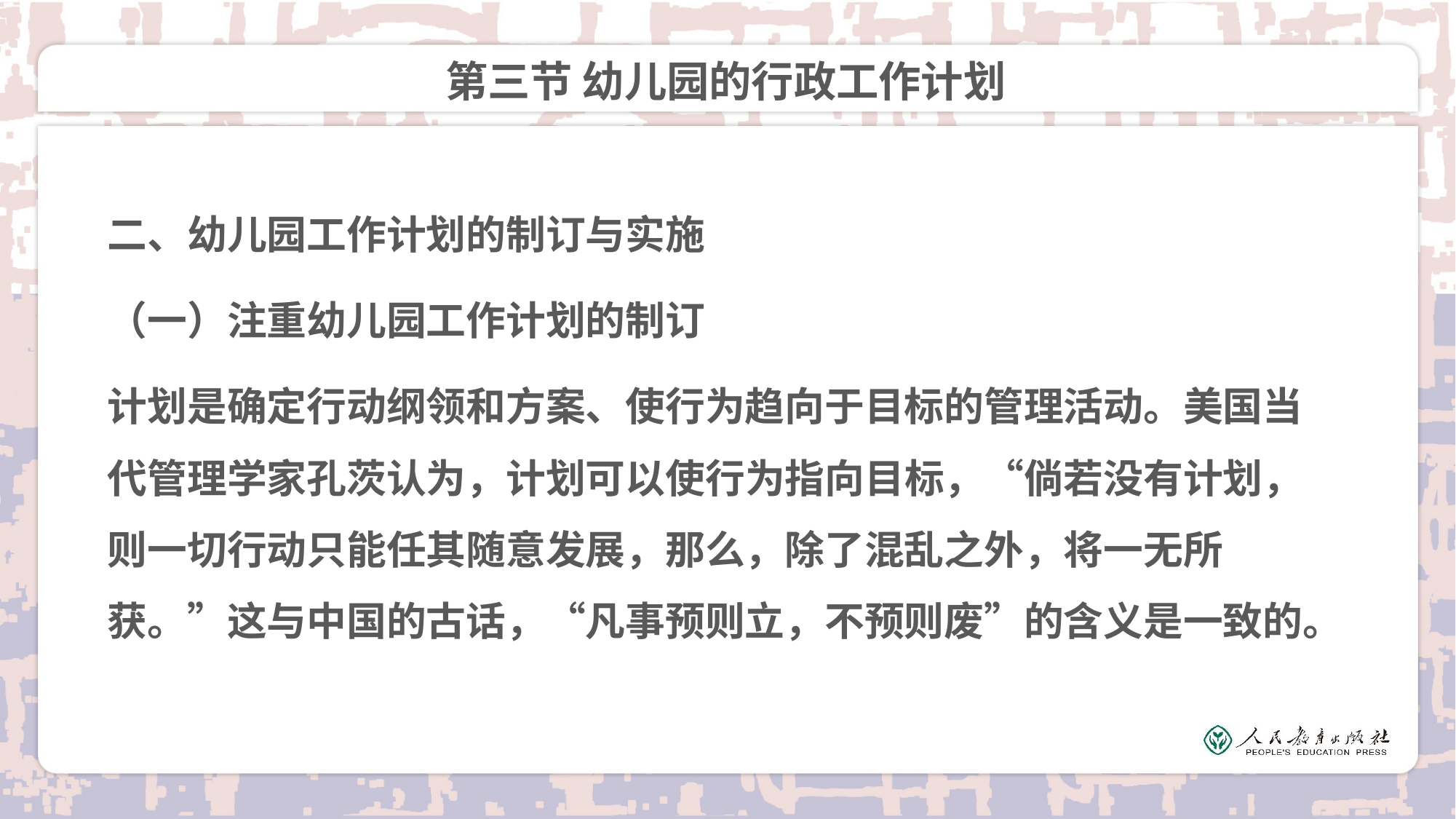

# 第三节 幼儿园的行政工作计划
二、幼儿园工作计划的制订与实施
（一）注重幼儿园工作计划的制订
计划是确定行动纲领和方案、使行为趋向于目标的管理活动。美国当代管理学家孔茨认为，计划可以使行为指向目标，“倘若没有计划，则一切行动只能任其随意发展，那么，除了混乱之外，将一无所获。”这与中国的古话，“凡事预则立，不预则废”的含义是一致的。